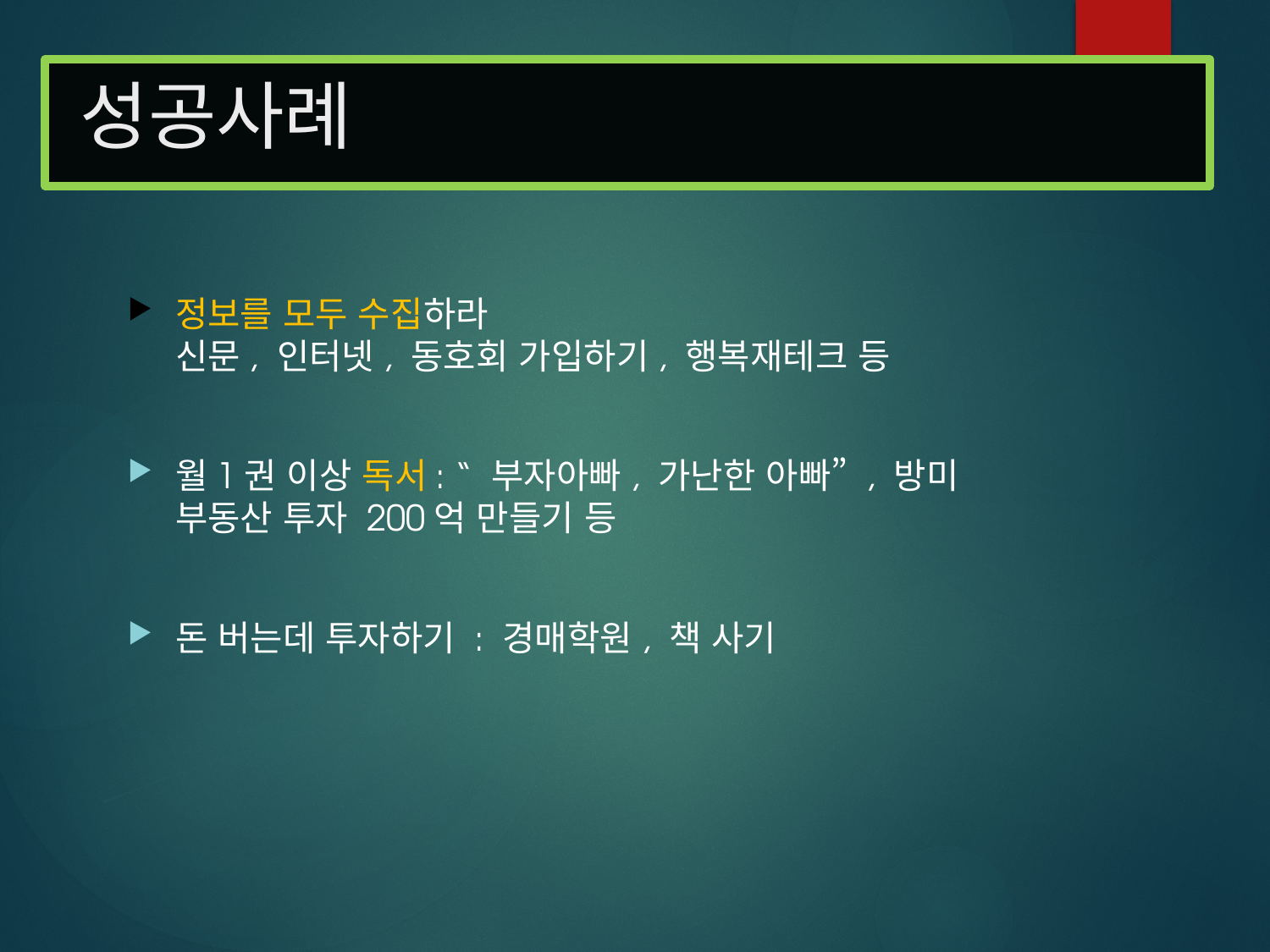

# 성공사례
정보를 모두 수집하라
신문, 인터넷, 동호회 가입하기, 행복재테크 등

월1권 이상 독서: “ 부자아빠, 가난한 아빠” , 방미 부동산 투자 200억 만들기 등

돈 버는데 투자하기 : 경매학원, 책 사기